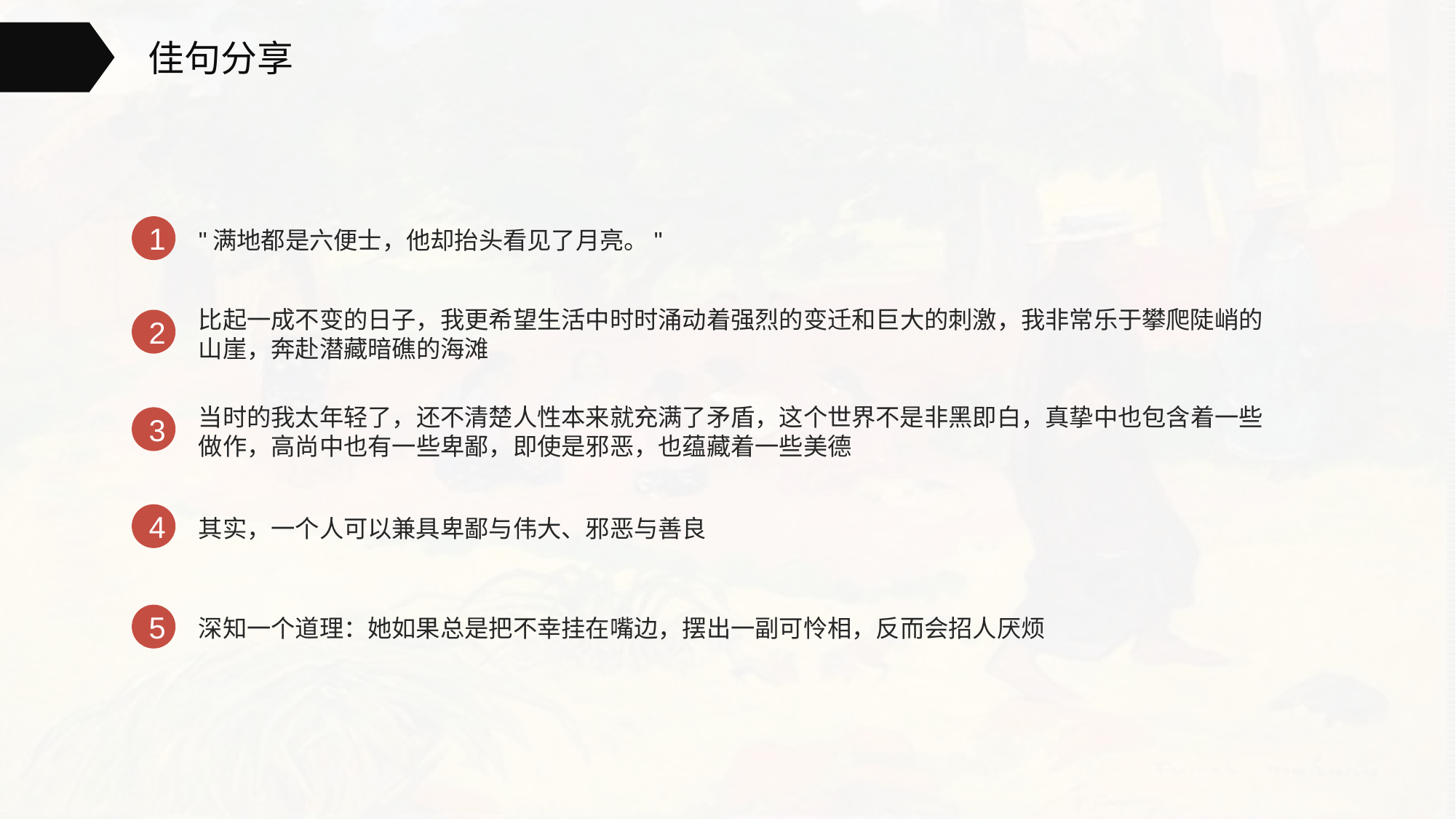

佳句分享

1
"满地都是六便士，他却抬头看见了月亮。"
比起一成不变的日子，我更希望生活中时时涌动着强烈的变迁和巨大的刺激，我非常乐于攀爬陡峭的山崖，奔赴潜藏暗礁的海滩
2
当时的我太年轻了，还不清楚人性本来就充满了矛盾，这个世界不是非黑即白，真挚中也包含着一些做作，高尚中也有一些卑鄙，即使是邪恶，也蕴藏着一些美德
3
4
其实，一个人可以兼具卑鄙与伟大、邪恶与善良
5
深知一个道理：她如果总是把不幸挂在嘴边，摆出一副可怜相，反而会招人厌烦